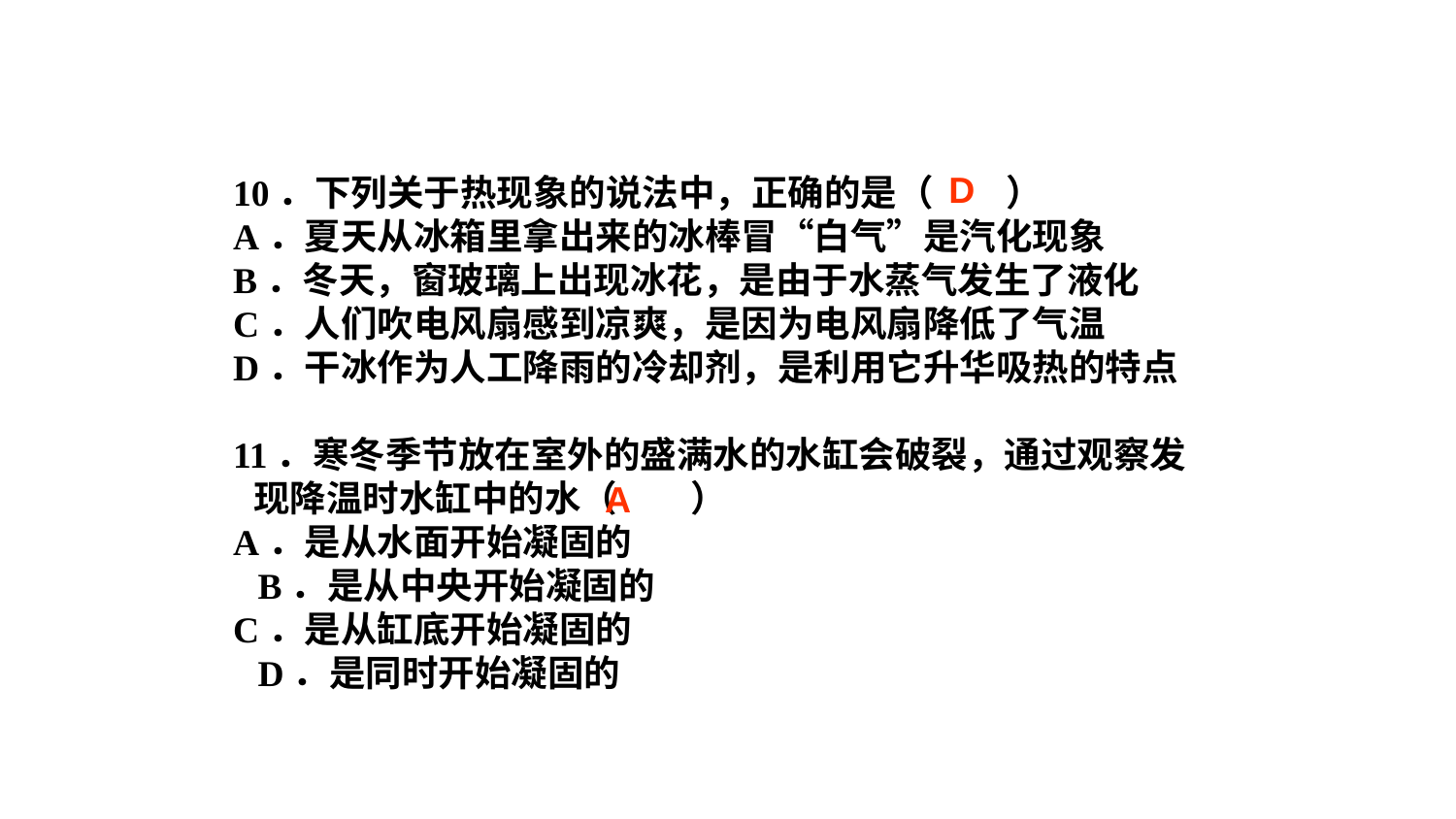

D
10．下列关于热现象的说法中，正确的是（　　）
A．夏天从冰箱里拿出来的冰棒冒“白气”是汽化现象
B．冬天，窗玻璃上出现冰花，是由于水蒸气发生了液化
C．人们吹电风扇感到凉爽，是因为电风扇降低了气温
D．干冰作为人工降雨的冷却剂，是利用它升华吸热的特点

11．寒冬季节放在室外的盛满水的水缸会破裂，通过观察发现降温时水缸中的水（　　）
A．是从水面开始凝固的
   B．是从中央开始凝固的
C．是从缸底开始凝固的
   D．是同时开始凝固的
A